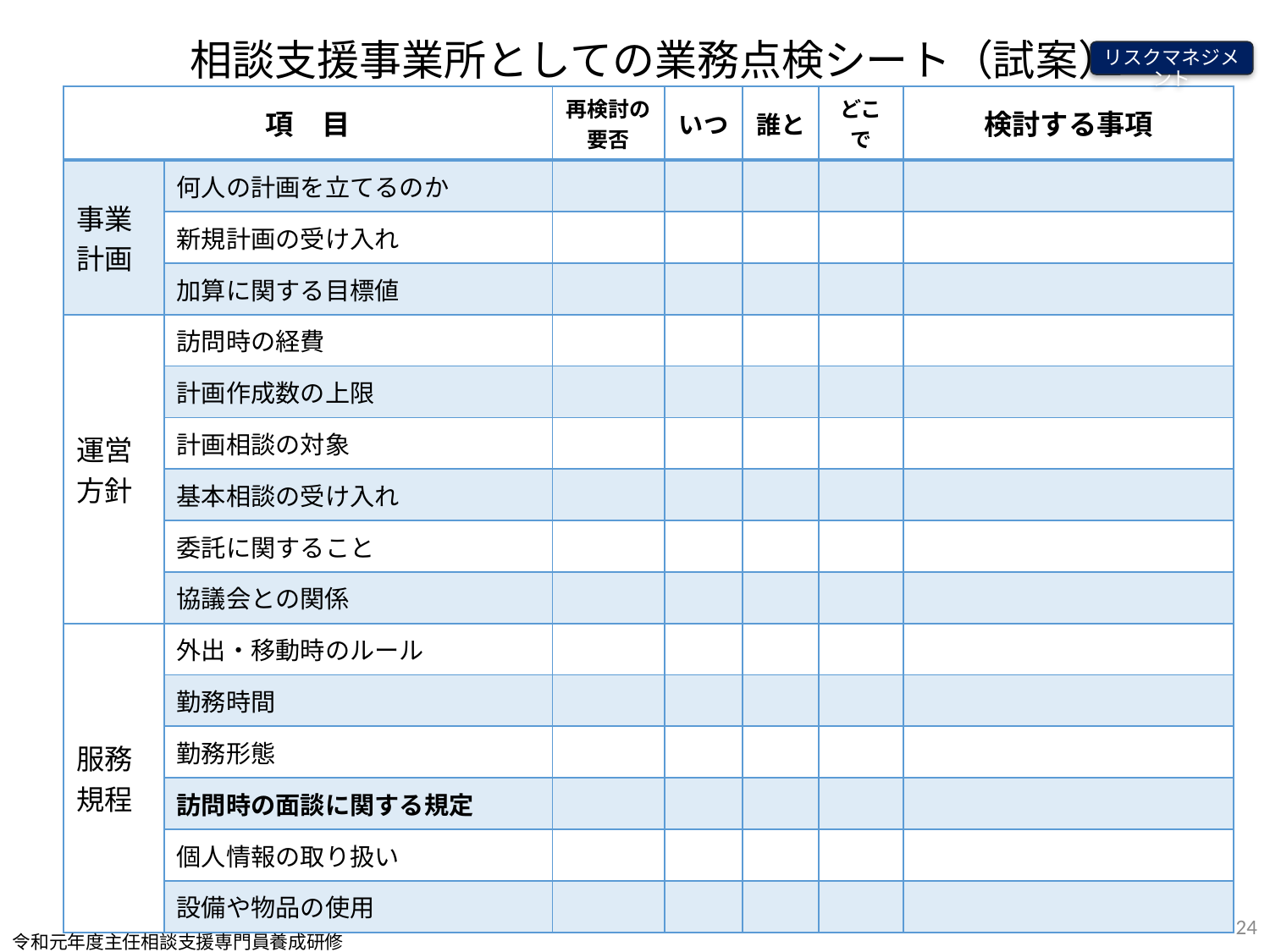

相談支援事業所としての業務点検シート（試案）
リスクマネジメント
| 項　目 |  | 再検討の要否 | いつ | 誰と | どこで | 検討する事項 |
| --- | --- | --- | --- | --- | --- | --- |
| 事業計画 | 何人の計画を立てるのか |  |  |  |  |  |
|  | 新規計画の受け入れ |  |  |  |  |  |
|  | 加算に関する目標値 |  |  |  |  |  |
| 運営方針 | 訪問時の経費 |  |  |  |  |  |
|  | 計画作成数の上限 |  |  |  |  |  |
|  | 計画相談の対象 |  |  |  |  |  |
|  | 基本相談の受け入れ |  |  |  |  |  |
|  | 委託に関すること |  |  |  |  |  |
|  | 協議会との関係 |  |  |  |  |  |
| 服務規程 | 外出・移動時のルール |  |  |  |  |  |
|  | 勤務時間 |  |  |  |  |  |
|  | 勤務形態 |  |  |  |  |  |
|  | 訪問時の面談に関する規定 |  |  |  |  |  |
|  | 個人情報の取り扱い |  |  |  |  |  |
|  | 設備や物品の使用 |  |  |  |  |  |
24
令和元年度主任相談支援専門員養成研修